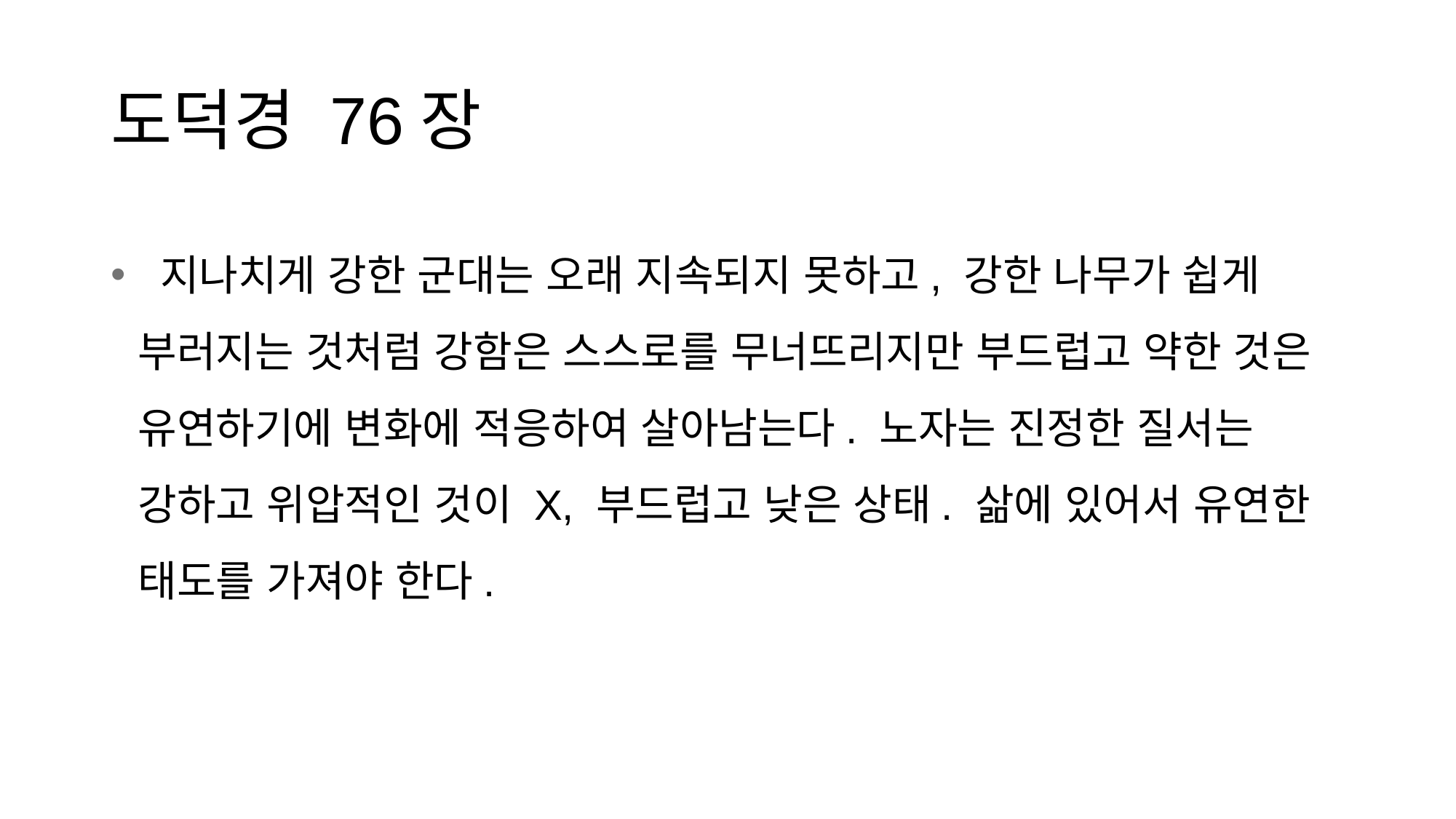

# 도덕경 76장
 지나치게 강한 군대는 오래 지속되지 못하고, 강한 나무가 쉽게 부러지는 것처럼 강함은 스스로를 무너뜨리지만 부드럽고 약한 것은 유연하기에 변화에 적응하여 살아남는다. 노자는 진정한 질서는 강하고 위압적인 것이 X, 부드럽고 낮은 상태. 삶에 있어서 유연한 태도를 가져야 한다.